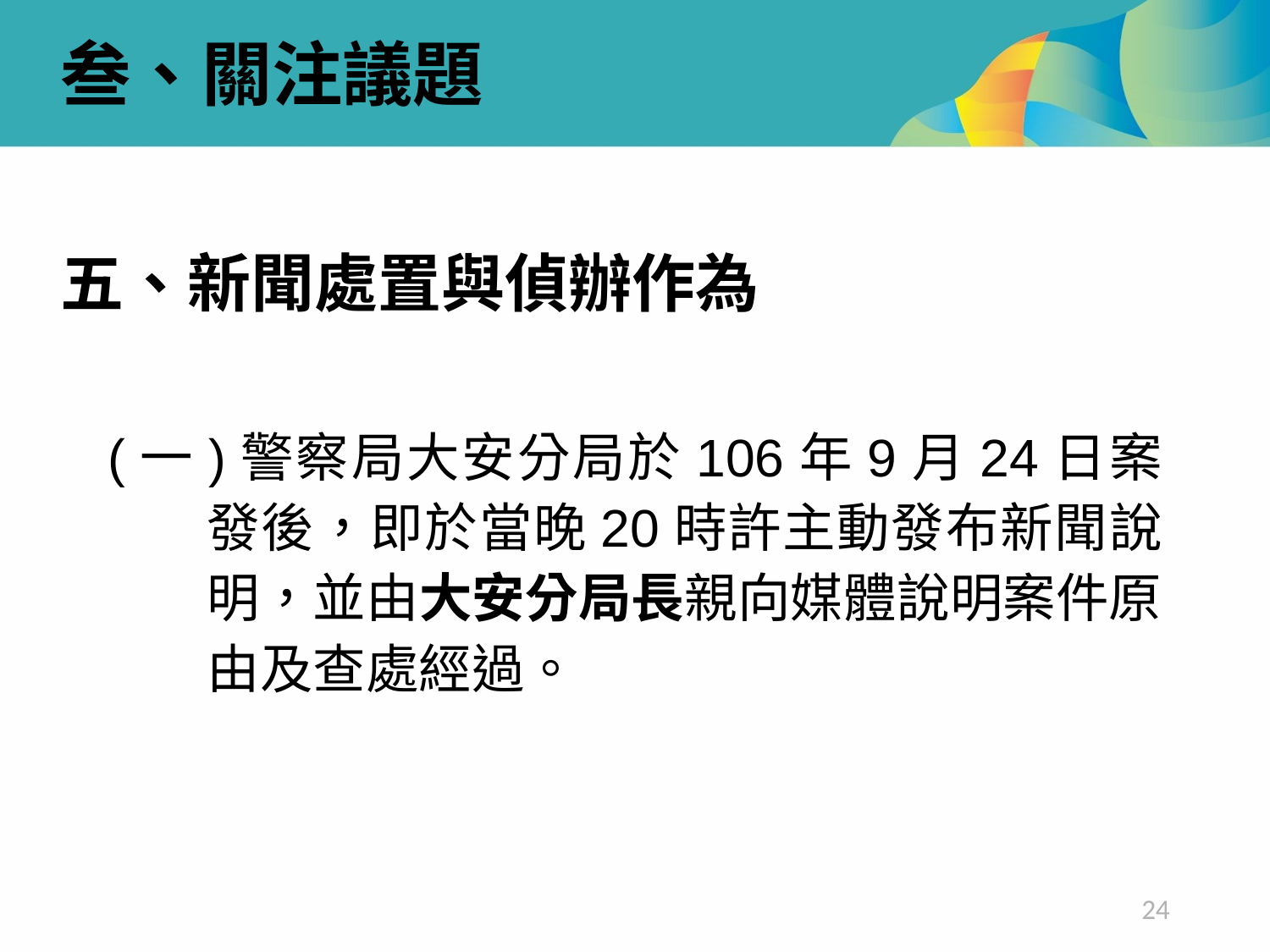

叁、關注議題
五、新聞處置與偵辦作為
(一)警察局大安分局於106年9月24日案發後，即於當晚20時許主動發布新聞說明，並由大安分局長親向媒體說明案件原由及查處經過。
24